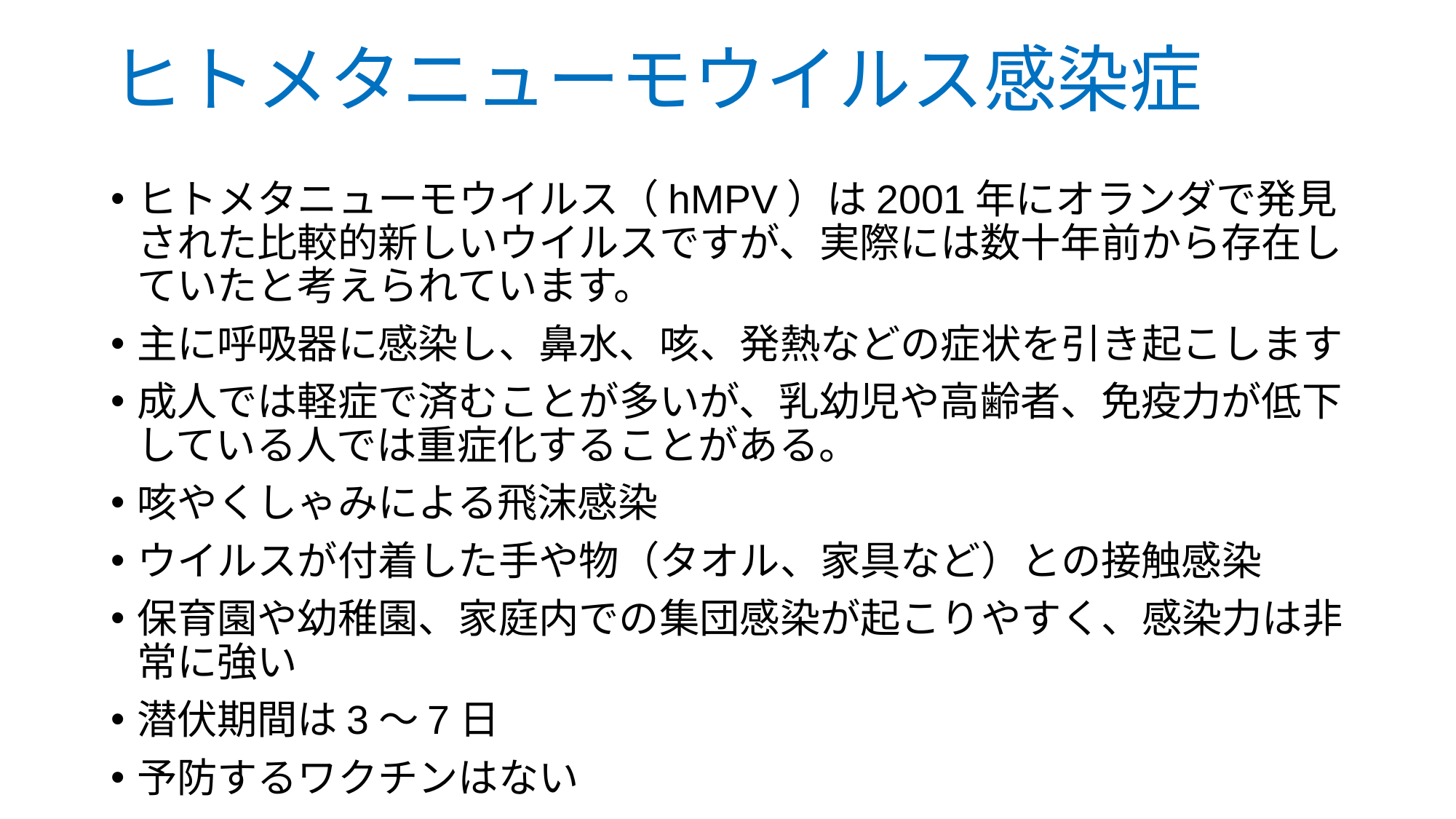

# ヒトメタニューモウイルス感染症
ヒトメタニューモウイルス（hMPV）は2001年にオランダで発見された比較的新しいウイルスですが、実際には数十年前から存在していたと考えられています。
主に呼吸器に感染し、鼻水、咳、発熱などの症状を引き起こします
成人では軽症で済むことが多いが、乳幼児や高齢者、免疫力が低下している人では重症化することがある。
咳やくしゃみによる飛沫感染
ウイルスが付着した手や物（タオル、家具など）との接触感染
保育園や幼稚園、家庭内での集団感染が起こりやすく、感染力は非常に強い
潜伏期間は3～7日
予防するワクチンはない